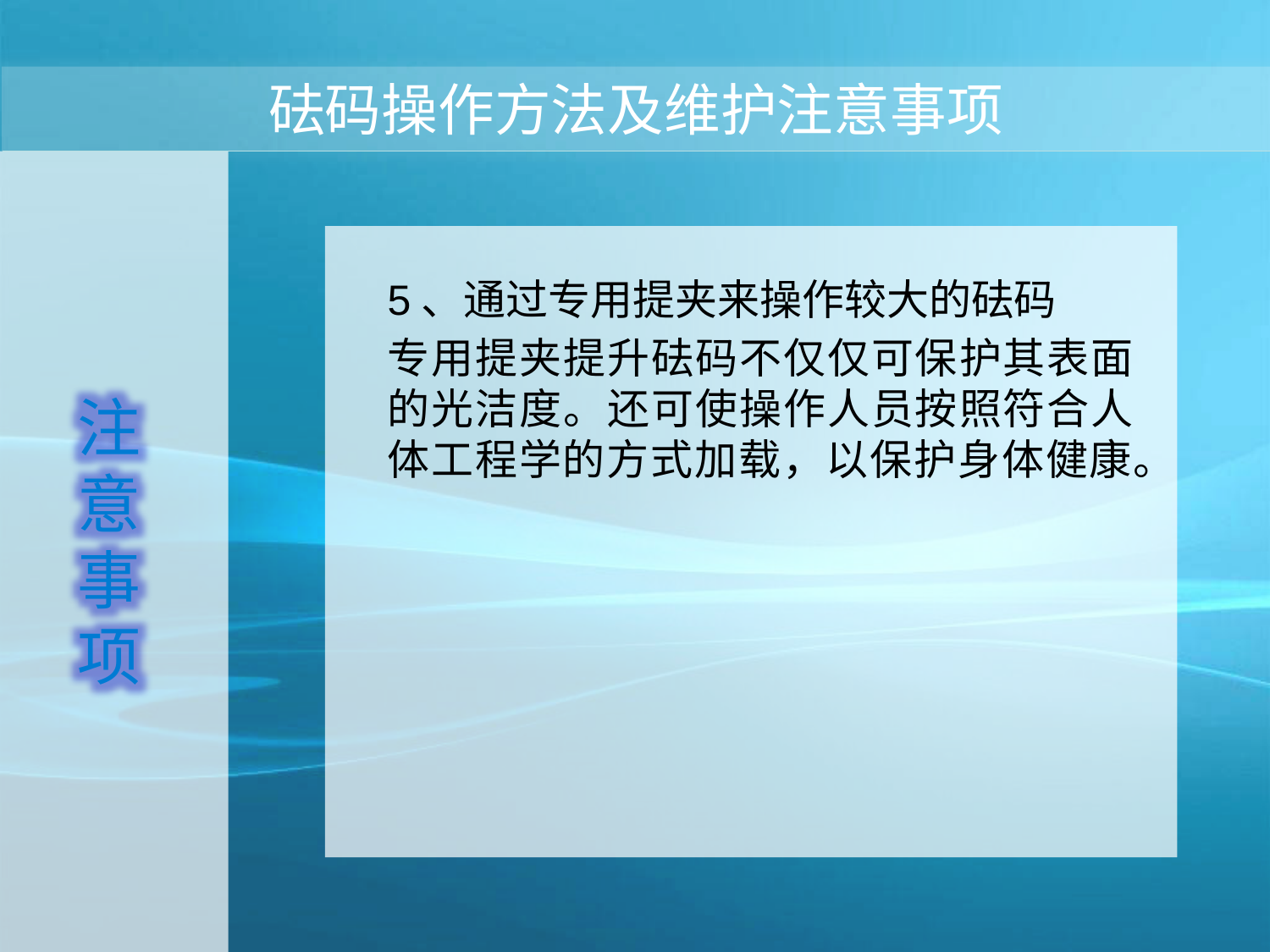

# 砝码操作方法及维护注意事项

5、通过专用提夹来操作较大的砝码
专用提夹提升砝码不仅仅可保护其表面的光洁度。还可使操作人员按照符合人体工程学的方式加载，以保护身体健康。
注意事项